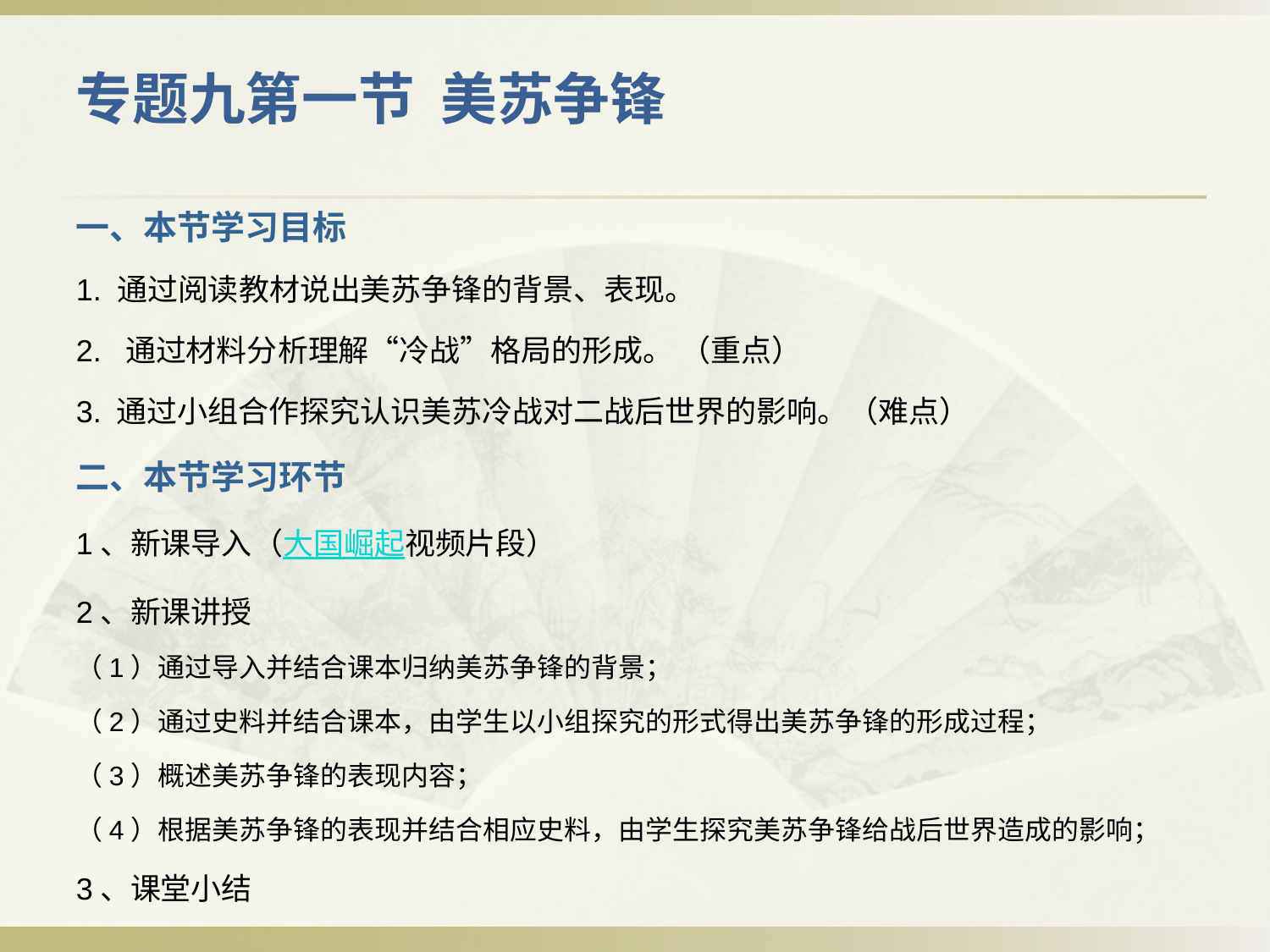

# 专题九第一节  美苏争锋
一、本节学习目标
1. 通过阅读教材说出美苏争锋的背景、表现。
2.  通过材料分析理解“冷战”格局的形成。 （重点）
3. 通过小组合作探究认识美苏冷战对二战后世界的影响。（难点）
二、本节学习环节
1、新课导入（大国崛起视频片段）
2、新课讲授
（1）通过导入并结合课本归纳美苏争锋的背景；
（2）通过史料并结合课本，由学生以小组探究的形式得出美苏争锋的形成过程；
（3）概述美苏争锋的表现内容；
（4）根据美苏争锋的表现并结合相应史料，由学生探究美苏争锋给战后世界造成的影响；
3、课堂小结